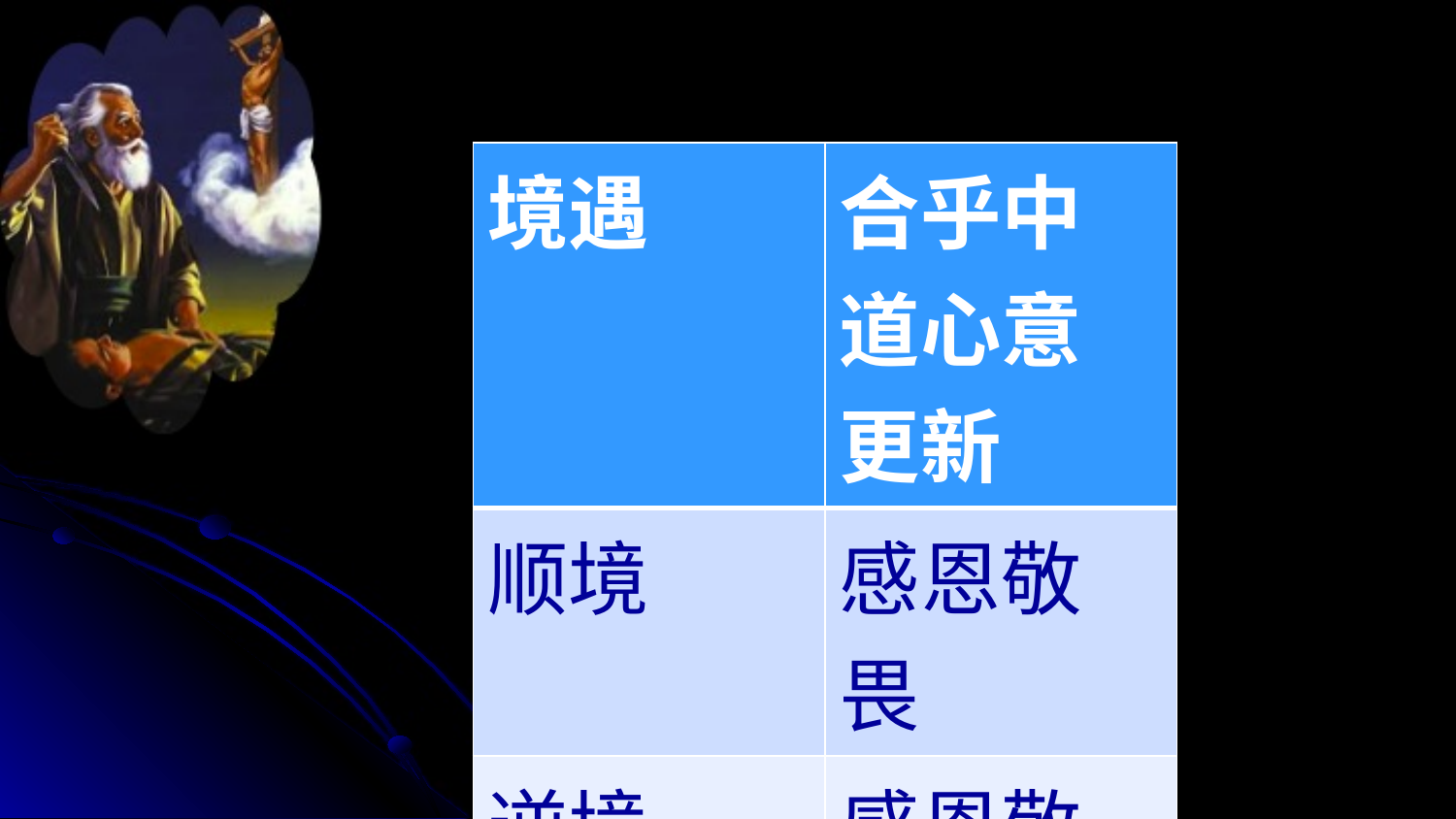

| 境遇 | 合乎中道心意更新 |
| --- | --- |
| 顺境 | 感恩敬畏 |
| 逆境 | 感恩敬畏 |
| 常常喜乐 | 凡事谢恩 |